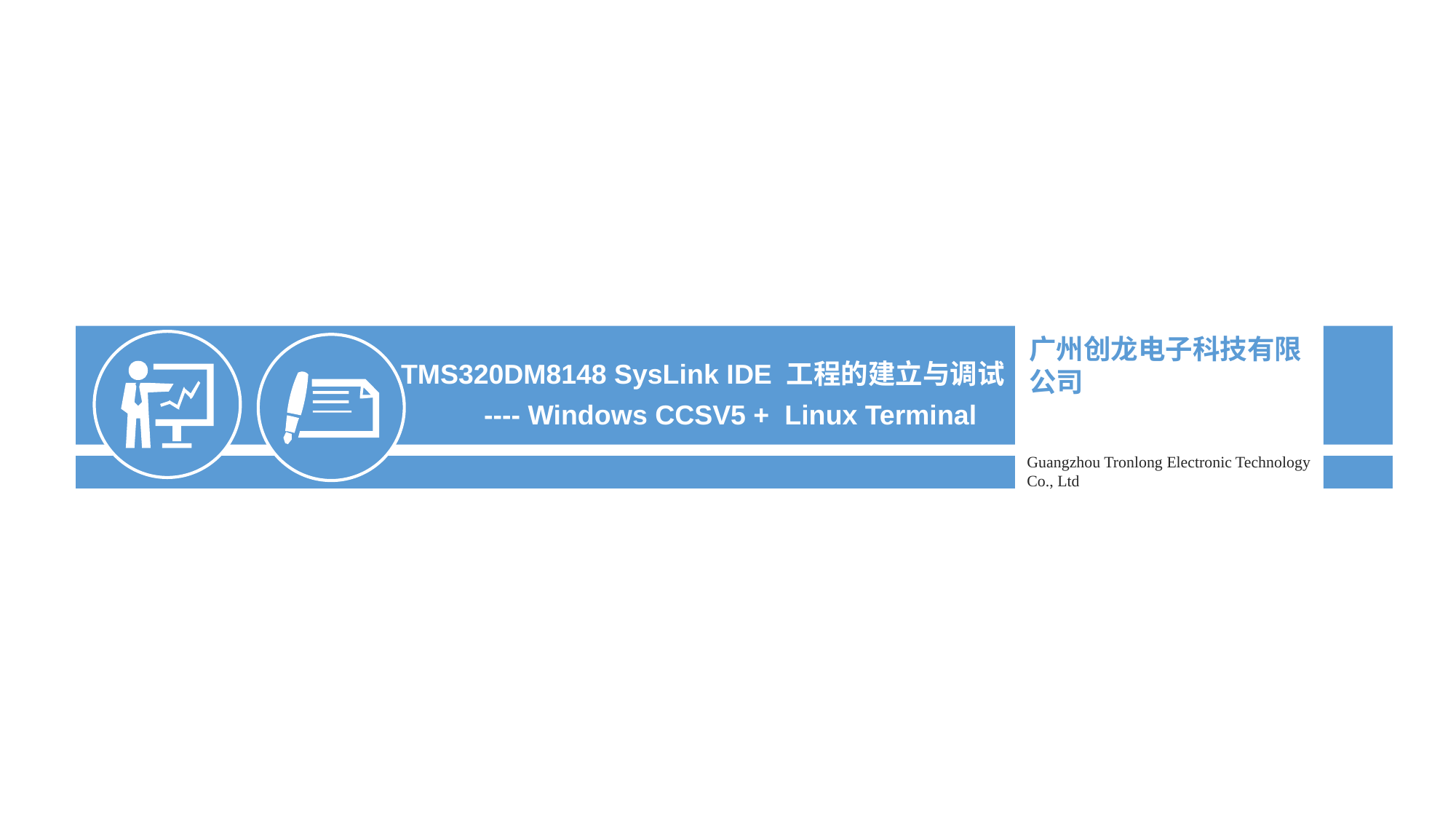

TMS320DM8148 SysLink IDE 工程的建立与调试
    ---- Windows CCSV5 +  Linux Terminal

广州创龙电子科技有限公司

Guangzhou Tronlong Electronic Technology Co., Ltd